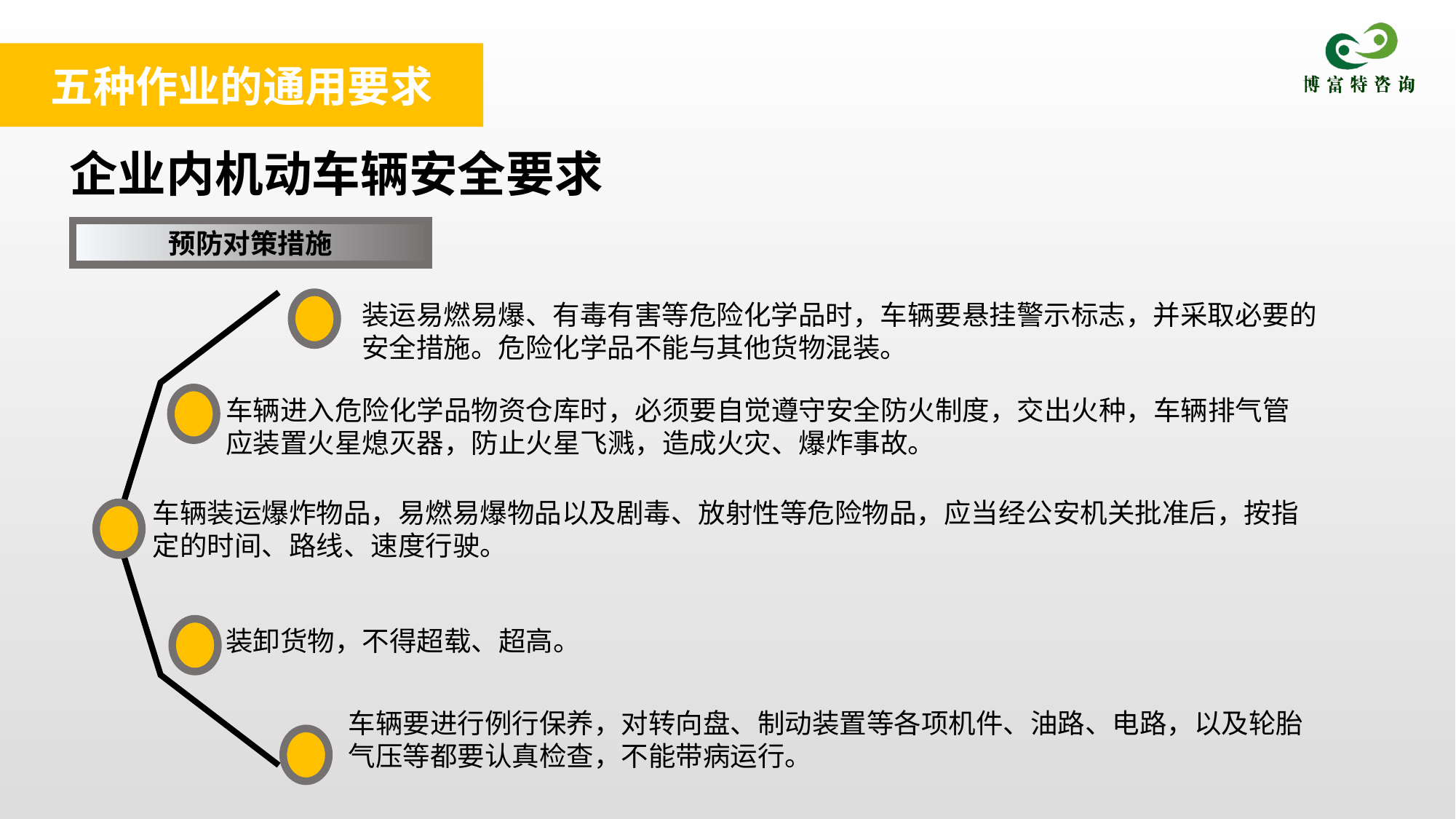

五种作业的通用要求
企业内机动车辆安全要求
预防对策措施

装运易燃易爆、有毒有害等危险化学品时，车辆要悬挂警示标志，并采取必要的安全措施。危险化学品不能与其他货物混装。

车辆进入危险化学品物资仓库时，必须要自觉遵守安全防火制度，交出火种，车辆排气管应装置火星熄灭器，防止火星飞溅，造成火灾、爆炸事故。

车辆装运爆炸物品，易燃易爆物品以及剧毒、放射性等危险物品，应当经公安机关批准后，按指定的时间、路线、速度行驶。

装卸货物，不得超载、超高。

车辆要进行例行保养，对转向盘、制动装置等各项机件、油路、电路，以及轮胎气压等都要认真检查，不能带病运行。